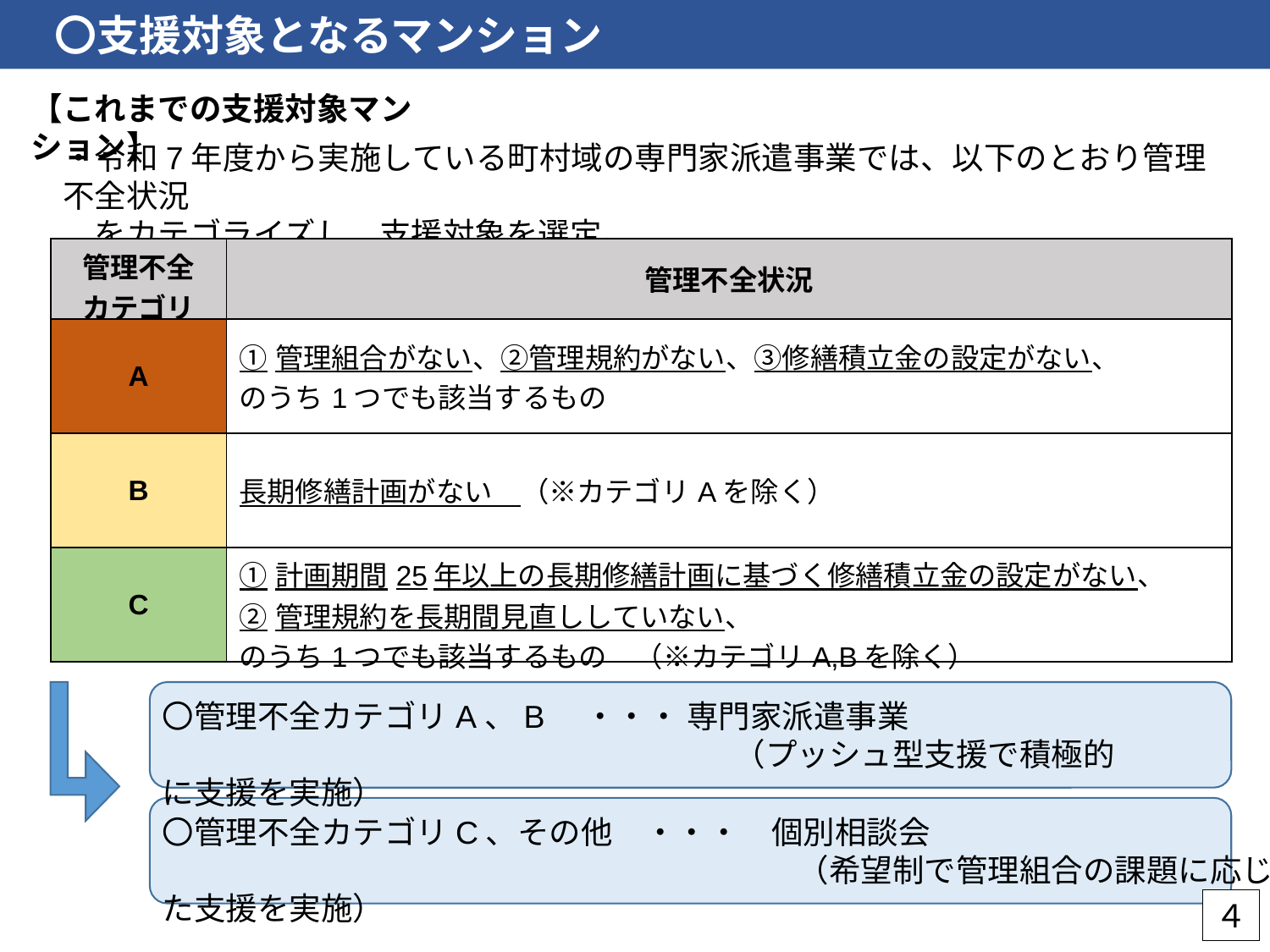

〇支援対象となるマンション
【これまでの支援対象マンション】
・令和7年度から実施している町村域の専門家派遣事業では、以下のとおり管理不全状況
　をカテゴライズし、支援対象を選定。
| 管理不全 カテゴリ | 管理不全状況 |
| --- | --- |
| A | ①管理組合がない、②管理規約がない、③修繕積立金の設定がない、 のうち1つでも該当するもの |
| B | 長期修繕計画がない　（※カテゴリAを除く） |
| C | ①計画期間25年以上の長期修繕計画に基づく修繕積立金の設定がない、 ②管理規約を長期間見直ししていない、 のうち1つでも該当するもの　（※カテゴリA,Bを除く） |

〇管理不全カテゴリA、B　・・・ 専門家派遣事業
　　　　　　　　　　　　　　　　　　（プッシュ型支援で積極的に支援を実施）

〇管理不全カテゴリC、その他　・・・　個別相談会
　　　　　　　　　　　　　　　　　　　　（希望制で管理組合の課題に応じた支援を実施）
４